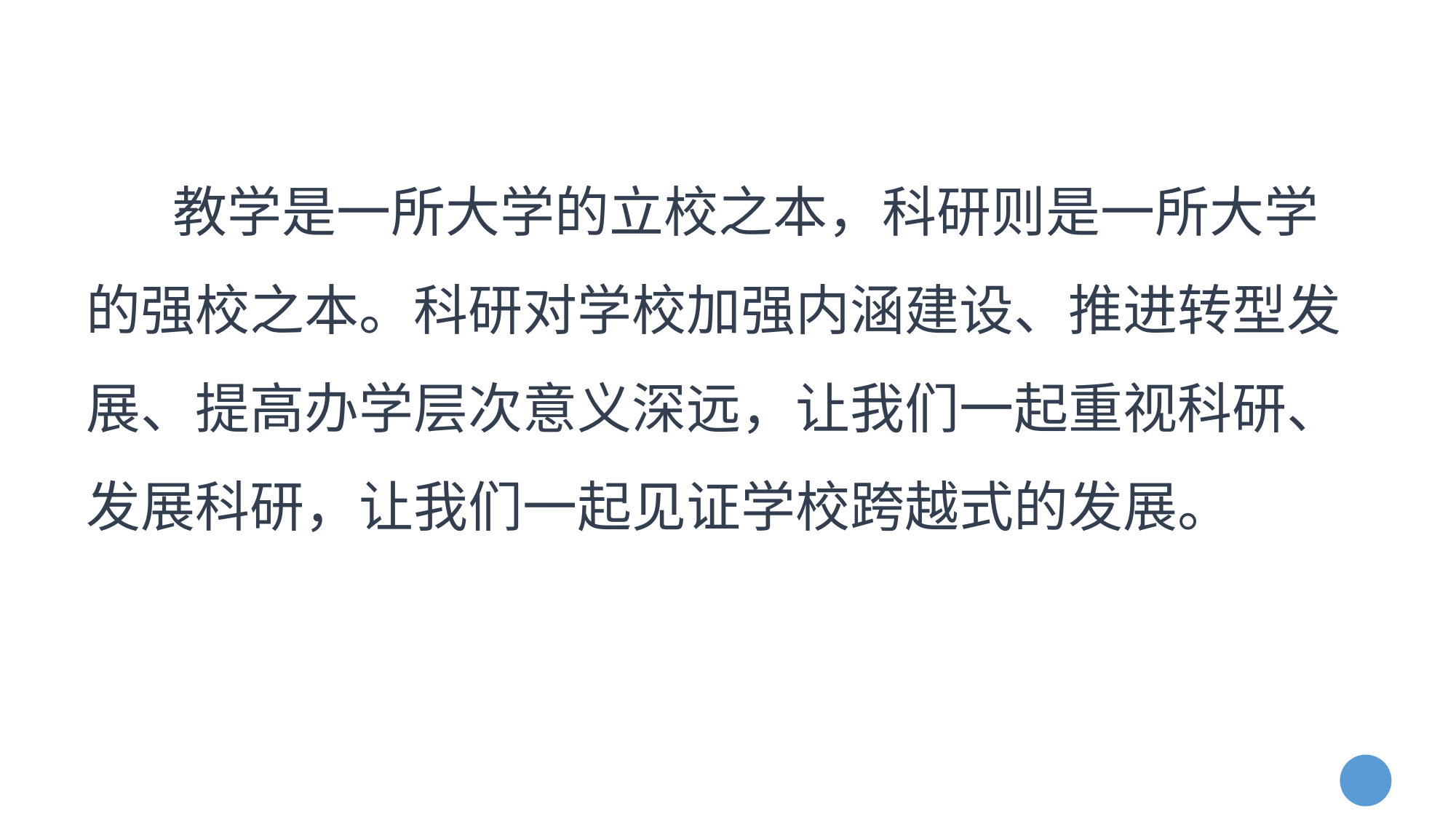

# 教学是一所大学的立校之本，科研则是一所大学的强校之本。科研对学校加强内涵建设、推进转型发展、提高办学层次意义深远，让我们一起重视科研、发展科研，让我们一起见证学校跨越式的发展。
43